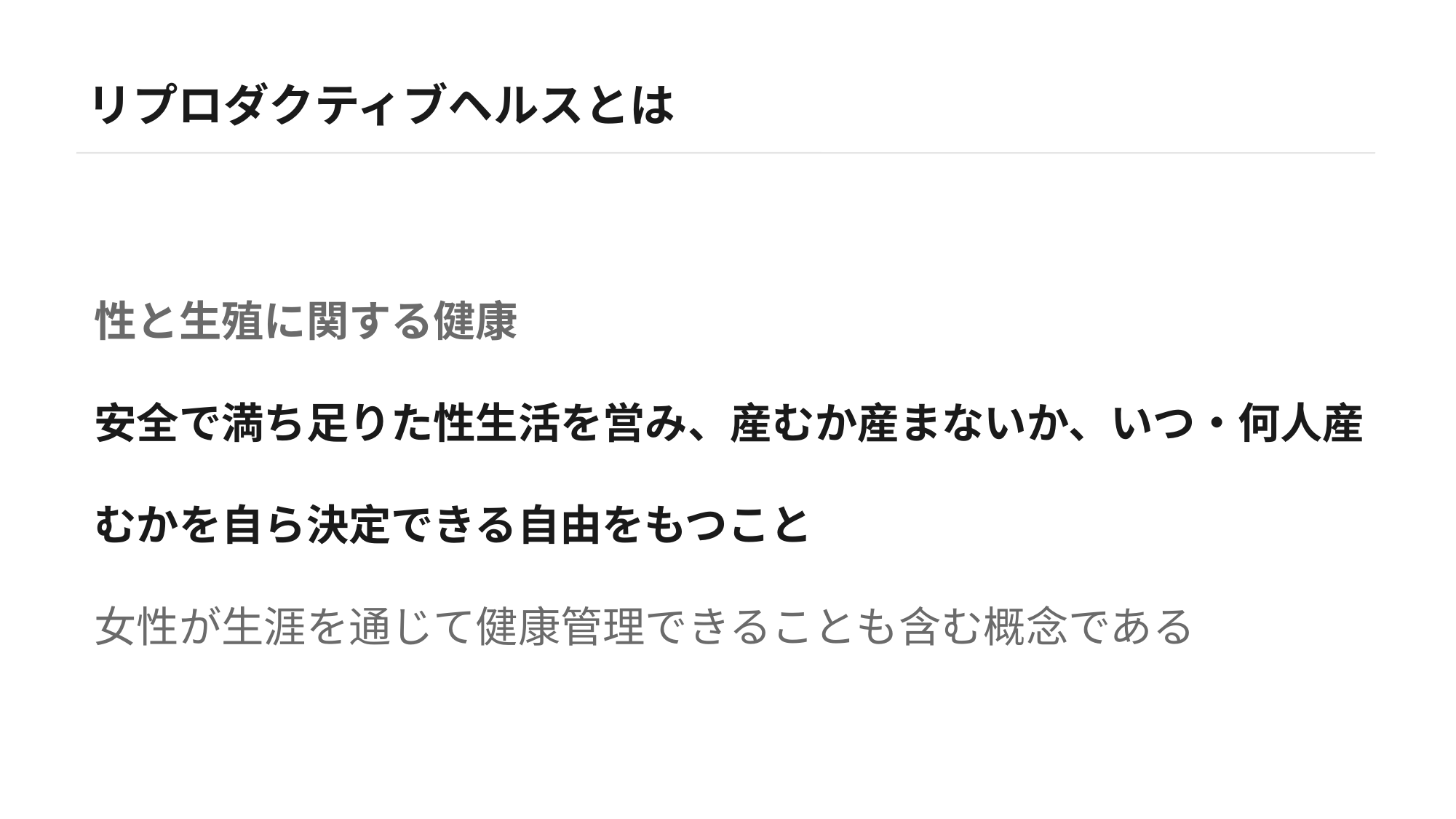

リプロダクティブヘルスとは

性と生殖に関する健康
安全で満ち足りた性生活を営み、産むか産まないか、いつ・何人産むかを自ら決定できる自由をもつこと
女性が生涯を通じて健康管理できることも含む概念である